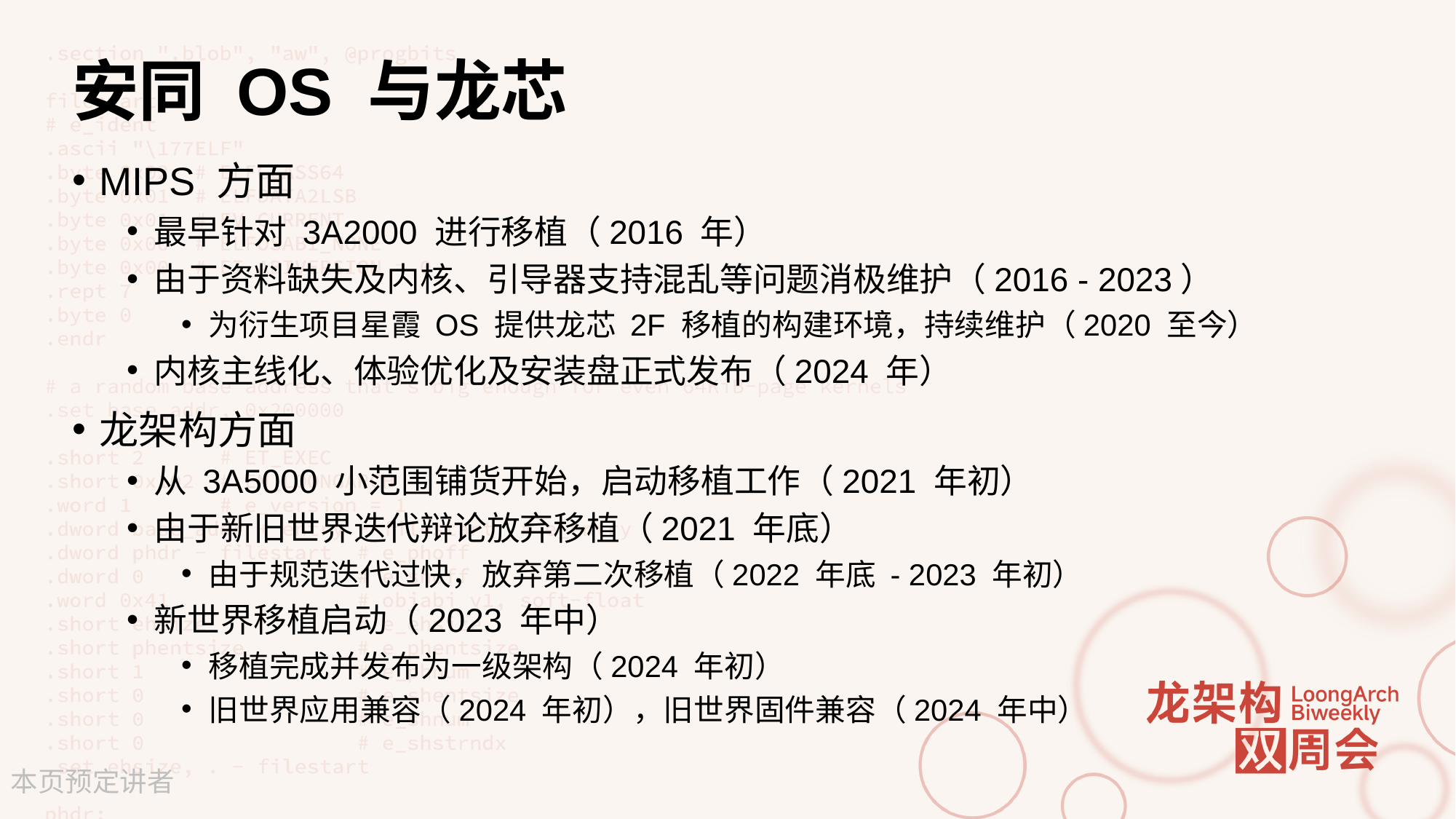

# 安同 OS 与龙芯
MIPS 方面
最早针对 3A2000 进行移植（2016 年）
由于资料缺失及内核、引导器支持混乱等问题消极维护（2016 - 2023）
为衍生项目星霞 OS 提供龙芯 2F 移植的构建环境，持续维护（2020 至今）
内核主线化、体验优化及安装盘正式发布（2024 年）
龙架构方面
从 3A5000 小范围铺货开始，启动移植工作（2021 年初）
由于新旧世界迭代辩论放弃移植（2021 年底）
由于规范迭代过快，放弃第二次移植（2022 年底 - 2023 年初）
新世界移植启动（2023 年中）
移植完成并发布为一级架构（2024 年初）
旧世界应用兼容（2024 年初），旧世界固件兼容（2024 年中）